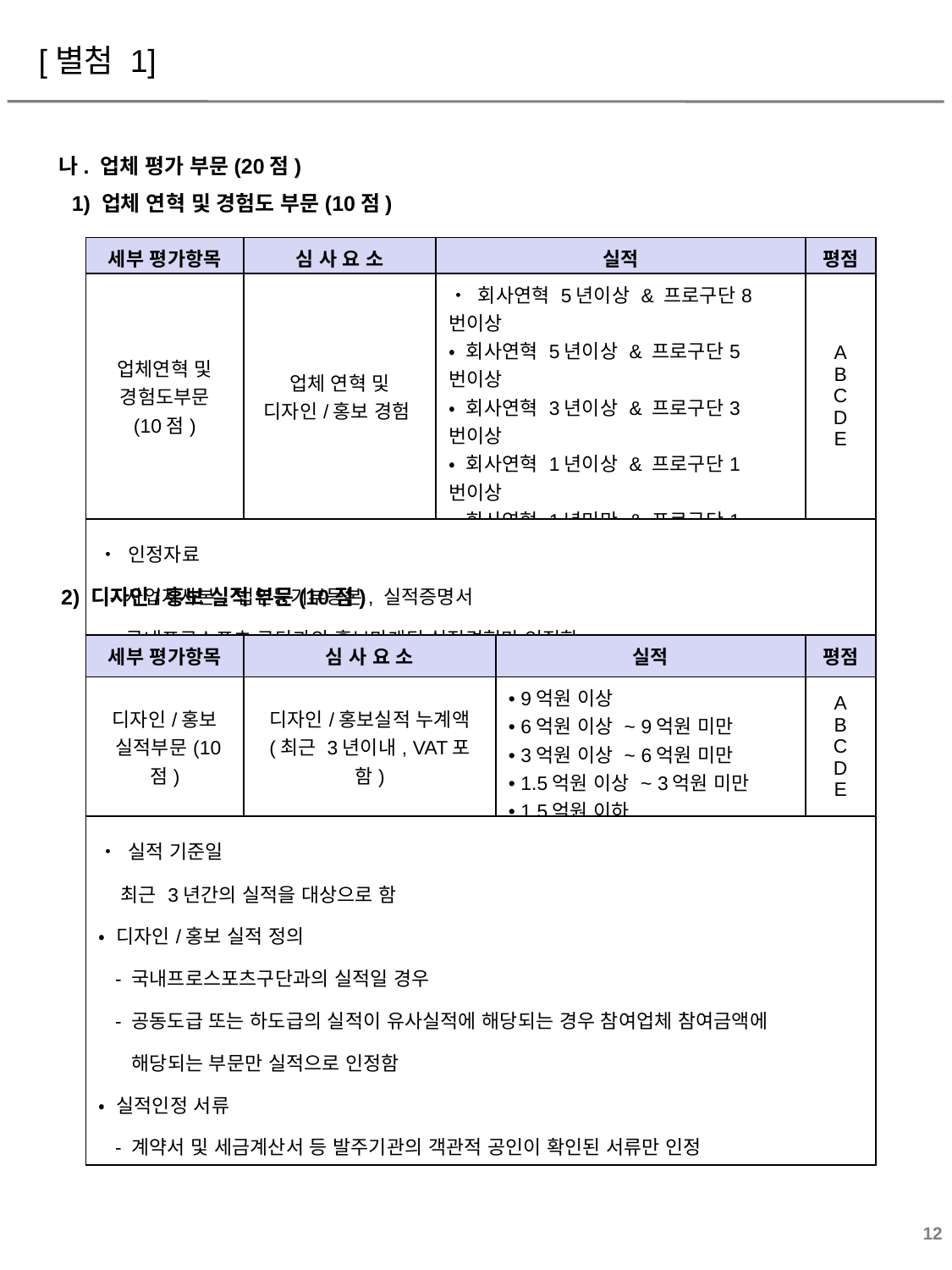

[별첨 1]
   나. 업체 평가 부문(20점)
      1) 업체 연혁 및 경험도 부문(10점)
| 세부 평가항목 | 심 사 요 소 | 실적 | 평점 |
| --- | --- | --- | --- |
| 업체연혁 및 경험도부문 (10점) | 업체 연혁 및 디자인/홍보 경험 | • 회사연혁 5년이상 & 프로구단8번이상 • 회사연혁 5년이상 & 프로구단5번이상 • 회사연혁 3년이상 & 프로구단3번이상 • 회사연혁 1년이상 & 프로구단1번이상 • 회사연혁 1년미만 & 프로구단1번이상 | A B C D E |
| • 인정자료 - 사업자사본, 법인등기부등본, 실적증명서 - 국내프로스포츠 구단과의 홍보마케팅 실적경험만 인정함 |  |  |  |
     2) 디자인/홍보 실적 부문(10점)
| 세부 평가항목 | 심 사 요 소 | 실적 | 평점 |
| --- | --- | --- | --- |
| 디자인/홍보 실적부문(10점) | 디자인/홍보실적 누계액 (최근 3년이내, VAT포함) | • 9억원 이상 • 6억원 이상 ~ 9억원 미만 • 3억원 이상 ~ 6억원 미만 • 1.5억원 이상 ~ 3억원 미만 • 1.5억원 이하 | A B C D E |
| • 실적 기준일 최근 3년간의 실적을 대상으로 함 • 디자인/홍보 실적 정의 - 국내프로스포츠구단과의 실적일 경우 - 공동도급 또는 하도급의 실적이 유사실적에 해당되는 경우 참여업체 참여금액에 해당되는 부문만 실적으로 인정함 • 실적인정 서류 - 계약서 및 세금계산서 등 발주기관의 객관적 공인이 확인된 서류만 인정 |  |  |  |
12